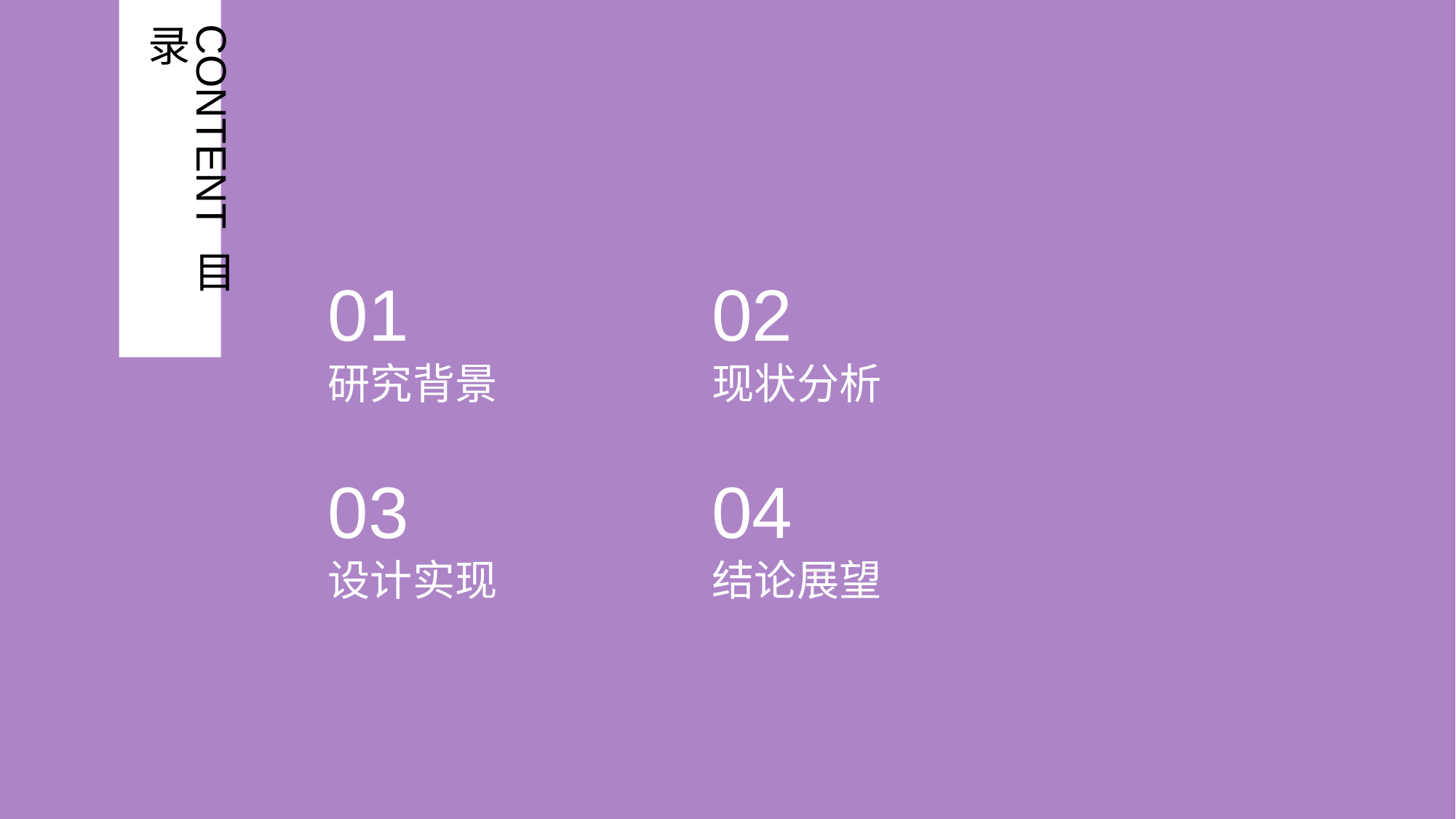

CONTENT 目录
01
02
研究背景
现状分析
03
04
设计实现
结论展望